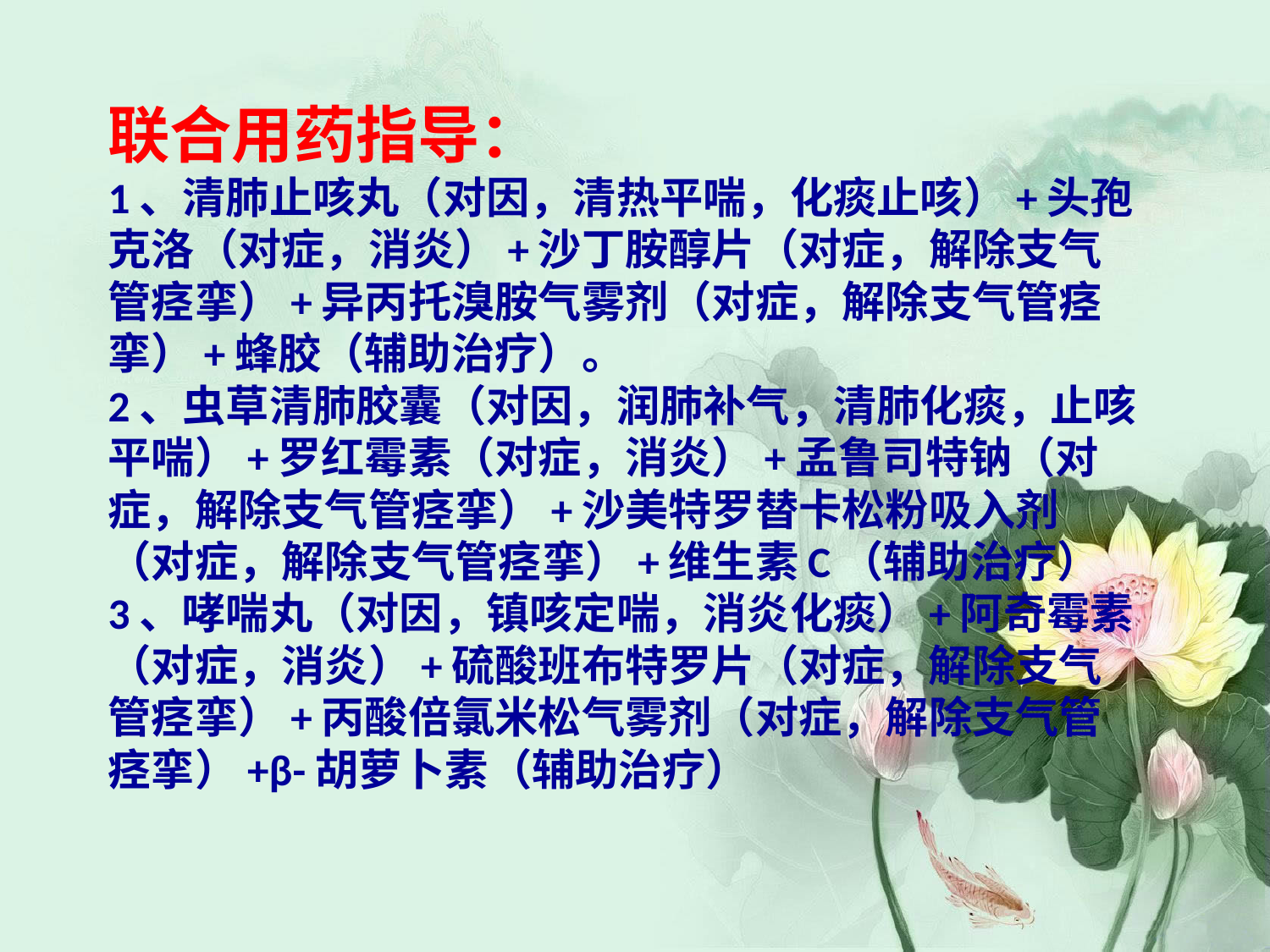

# 联合用药指导： 1、清肺止咳丸（对因，清热平喘，化痰止咳）+头孢克洛（对症，消炎）+沙丁胺醇片（对症，解除支气管痉挛）+异丙托溴胺气雾剂（对症，解除支气管痉挛）+蜂胶（辅助治疗）。 2、虫草清肺胶囊（对因，润肺补气，清肺化痰，止咳平喘）+罗红霉素（对症，消炎）+孟鲁司特钠（对症，解除支气管痉挛）+沙美特罗替卡松粉吸入剂（对症，解除支气管痉挛）+维生素C（辅助治疗） 3、哮喘丸（对因，镇咳定喘，消炎化痰）+阿奇霉素（对症，消炎）+硫酸班布特罗片（对症，解除支气管痉挛）+丙酸倍氯米松气雾剂（对症，解除支气管痉挛）+β-胡萝卜素（辅助治疗）